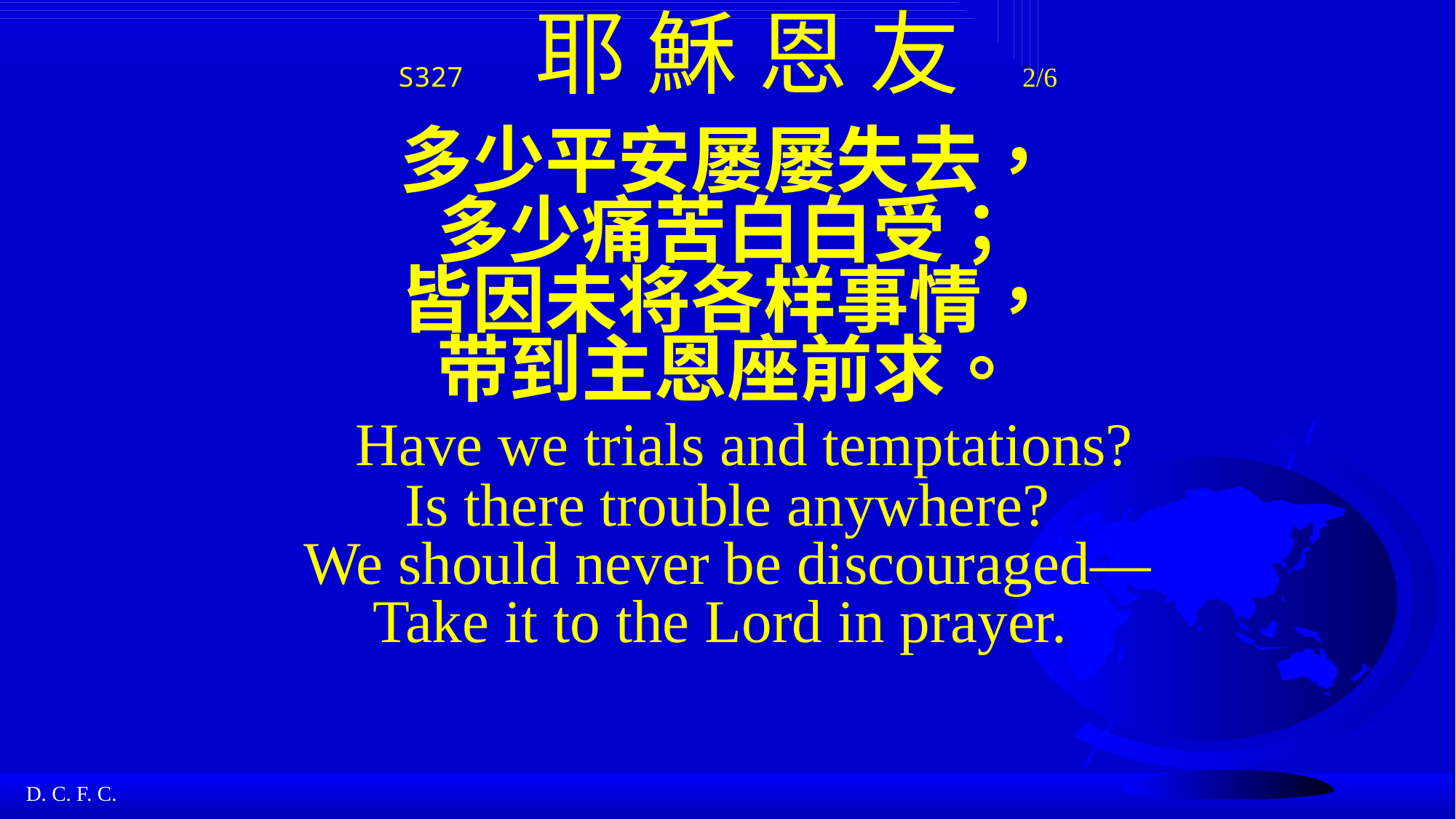

# S327    耶 穌 恩 友         2/6 多少平安屡屡失去， 多少痛苦白白受； 皆因未将各样事情， 带到主恩座前求。 Have we trials and temptations? Is there trouble anywhere? We should never be discouraged— Take it to the Lord in prayer.